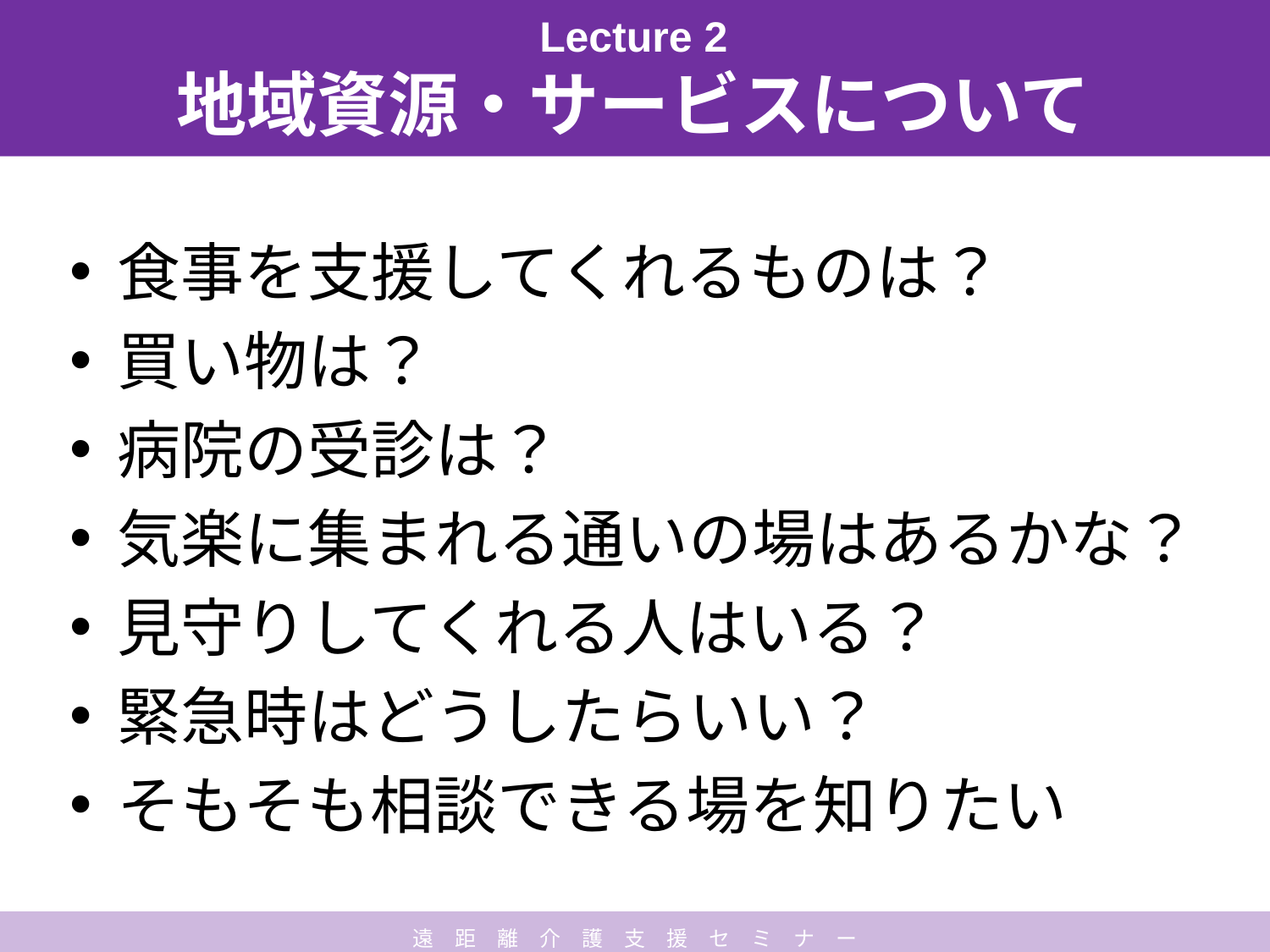

Lecture 2
地域資源・サービスについて
食事を支援してくれるものは？
買い物は？
病院の受診は？
気楽に集まれる通いの場はあるかな？
見守りしてくれる人はいる？
緊急時はどうしたらいい？
そもそも相談できる場を知りたい

遠　距　離　介　護　支　援　セ　ミ　ナ　ー